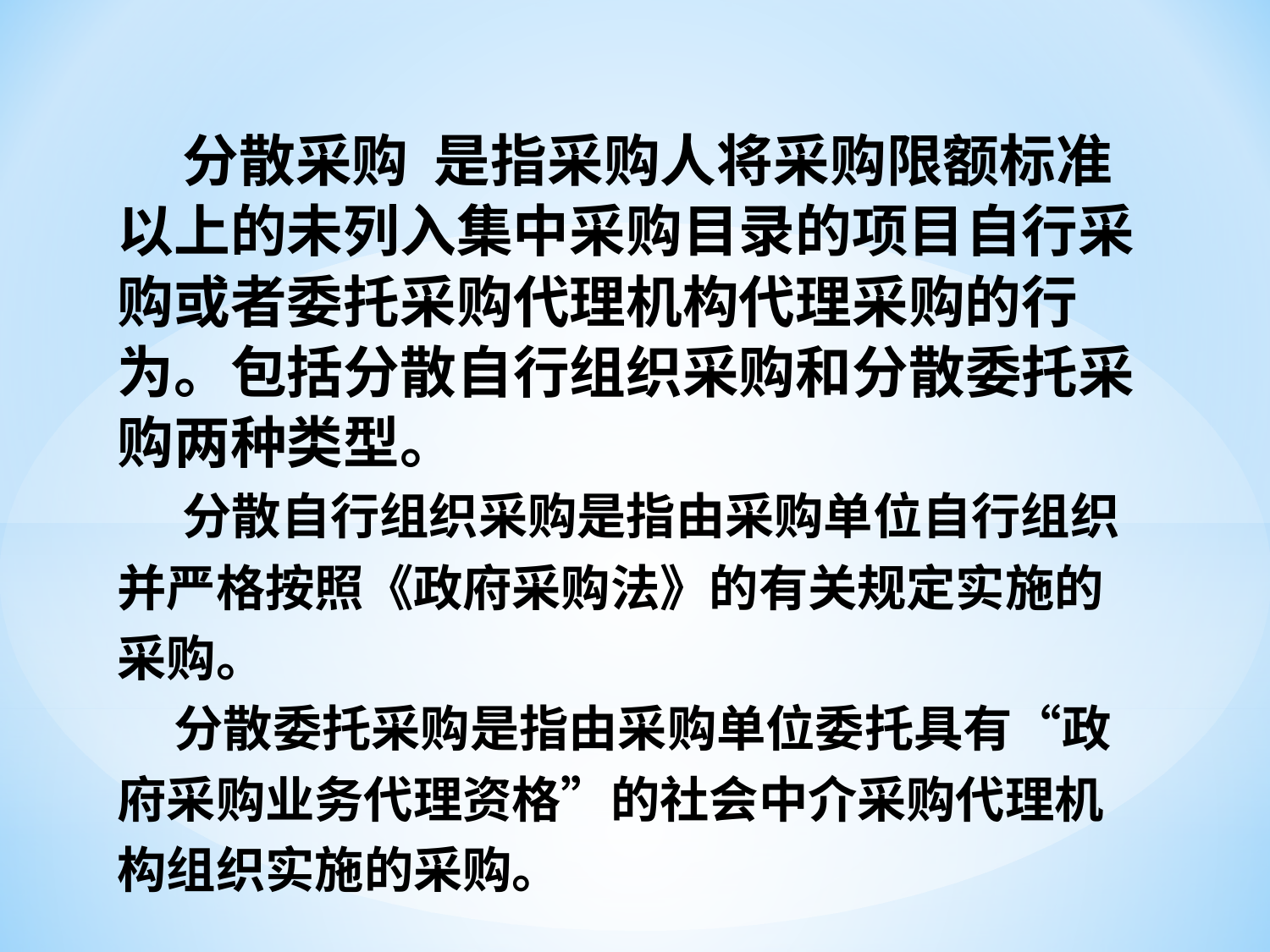

分散采购  是指采购人将采购限额标准以上的未列入集中采购目录的项目自行采购或者委托采购代理机构代理采购的行为。包括分散自行组织采购和分散委托采购两种类型。
    分散自行组织采购是指由采购单位自行组织并严格按照《政府采购法》的有关规定实施的采购。
    分散委托采购是指由采购单位委托具有“政府采购业务代理资格”的社会中介采购代理机构组织实施的采购。